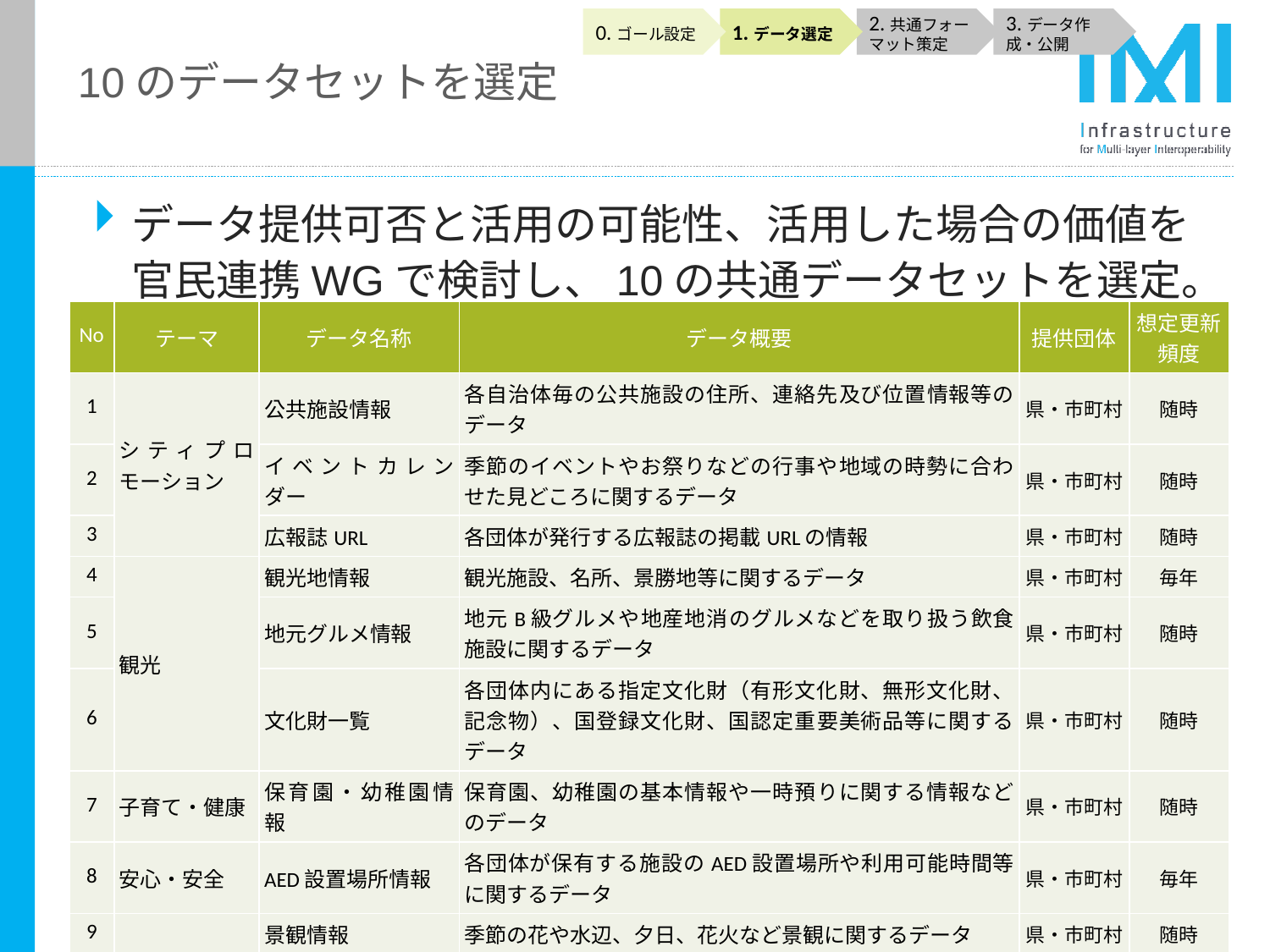

# 10のデータセットを選定
0.ゴール設定
1.データ選定
2.共通フォーマット策定
3.データ作成・公開
データ提供可否と活用の可能性、活用した場合の価値を官民連携WGで検討し、10の共通データセットを選定。
| No | テーマ | データ名称 | データ概要 | 提供団体 | 想定更新頻度 |
| --- | --- | --- | --- | --- | --- |
| 1 | シティプロモーション | 公共施設情報 | 各自治体毎の公共施設の住所、連絡先及び位置情報等のデータ | 県・市町村 | 随時 |
| 2 |  | イベントカレンダー | 季節のイベントやお祭りなどの行事や地域の時勢に合わせた見どころに関するデータ | 県・市町村 | 随時 |
| 3 |  | 広報誌URL | 各団体が発行する広報誌の掲載URLの情報 | 県・市町村 | 随時 |
| 4 | 観光 | 観光地情報 | 観光施設、名所、景勝地等に関するデータ | 県・市町村 | 毎年 |
| 5 |  | 地元グルメ情報 | 地元B級グルメや地産地消のグルメなどを取り扱う飲食施設に関するデータ | 県・市町村 | 随時 |
| 6 |  | 文化財一覧 | 各団体内にある指定文化財（有形文化財、無形文化財、記念物）、国登録文化財、国認定重要美術品等に関するデータ | 県・市町村 | 随時 |
| 7 | 子育て・健康 | 保育園・幼稚園情報 | 保育園、幼稚園の基本情報や一時預りに関する情報などのデータ | 県・市町村 | 随時 |
| 8 | 安心・安全 | AED設置場所情報 | 各団体が保有する施設のAED設置場所や利用可能時間等に関するデータ | 県・市町村 | 毎年 |
| 9 | 癒し | 景観情報 | 季節の花や水辺、夕日、花火など景観に関するデータ | 県・市町村 | 随時 |
| 10 |  | ご当地キャラ情報 | 各団体のご当地キャラのプロフィールや出演イベント等に関するデータ | 県・市町村 | 毎月 |
2018年1月29日
独立行政法人 情報処理推進機構　https://imi.go.jp/
39